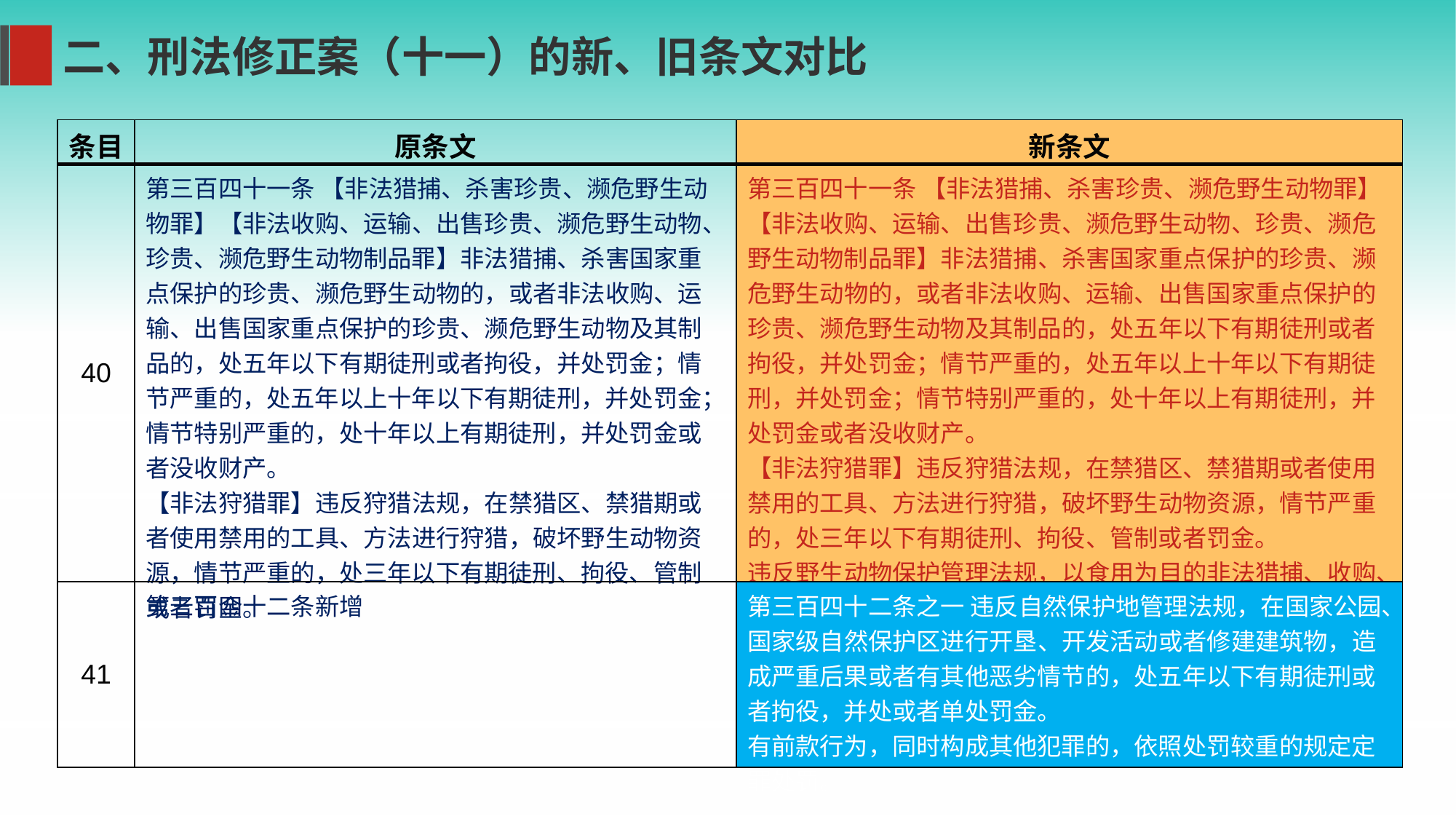

二、刑法修正案（十一）的新、旧条文对比

| 条目 | 原条文 | 新条文 |
| --- | --- | --- |
| 40 | 第三百四十一条 【非法猎捕、杀害珍贵、濒危野生动物罪】【非法收购、运输、出售珍贵、濒危野生动物、珍贵、濒危野生动物制品罪】非法猎捕、杀害国家重点保护的珍贵、濒危野生动物的，或者非法收购、运输、出售国家重点保护的珍贵、濒危野生动物及其制品的，处五年以下有期徒刑或者拘役，并处罚金；情节严重的，处五年以上十年以下有期徒刑，并处罚金；情节特别严重的，处十年以上有期徒刑，并处罚金或者没收财产。 【非法狩猎罪】违反狩猎法规，在禁猎区、禁猎期或者使用禁用的工具、方法进行狩猎，破坏野生动物资源，情节严重的，处三年以下有期徒刑、拘役、管制或者罚金。 | 第三百四十一条 【非法猎捕、杀害珍贵、濒危野生动物罪】【非法收购、运输、出售珍贵、濒危野生动物、珍贵、濒危野生动物制品罪】非法猎捕、杀害国家重点保护的珍贵、濒危野生动物的，或者非法收购、运输、出售国家重点保护的珍贵、濒危野生动物及其制品的，处五年以下有期徒刑或者拘役，并处罚金；情节严重的，处五年以上十年以下有期徒刑，并处罚金；情节特别严重的，处十年以上有期徒刑，并处罚金或者没收财产。 【非法狩猎罪】违反狩猎法规，在禁猎区、禁猎期或者使用禁用的工具、方法进行狩猎，破坏野生动物资源，情节严重的，处三年以下有期徒刑、拘役、管制或者罚金。 违反野生动物保护管理法规，以食用为目的非法猎捕、收购、运输、出售第一款规定以外的在野外环境自然生长繁殖的陆生野生动物，情节严重的，依照前款的规定处罚。 |
| 41 | 第三百四十二条新增 | 第三百四十二条之一 违反自然保护地管理法规，在国家公园、国家级自然保护区进行开垦、开发活动或者修建建筑物，造成严重后果或者有其他恶劣情节的，处五年以下有期徒刑或者拘役，并处或者单处罚金。 有前款行为，同时构成其他犯罪的，依照处罚较重的规定定罪处罚。 |